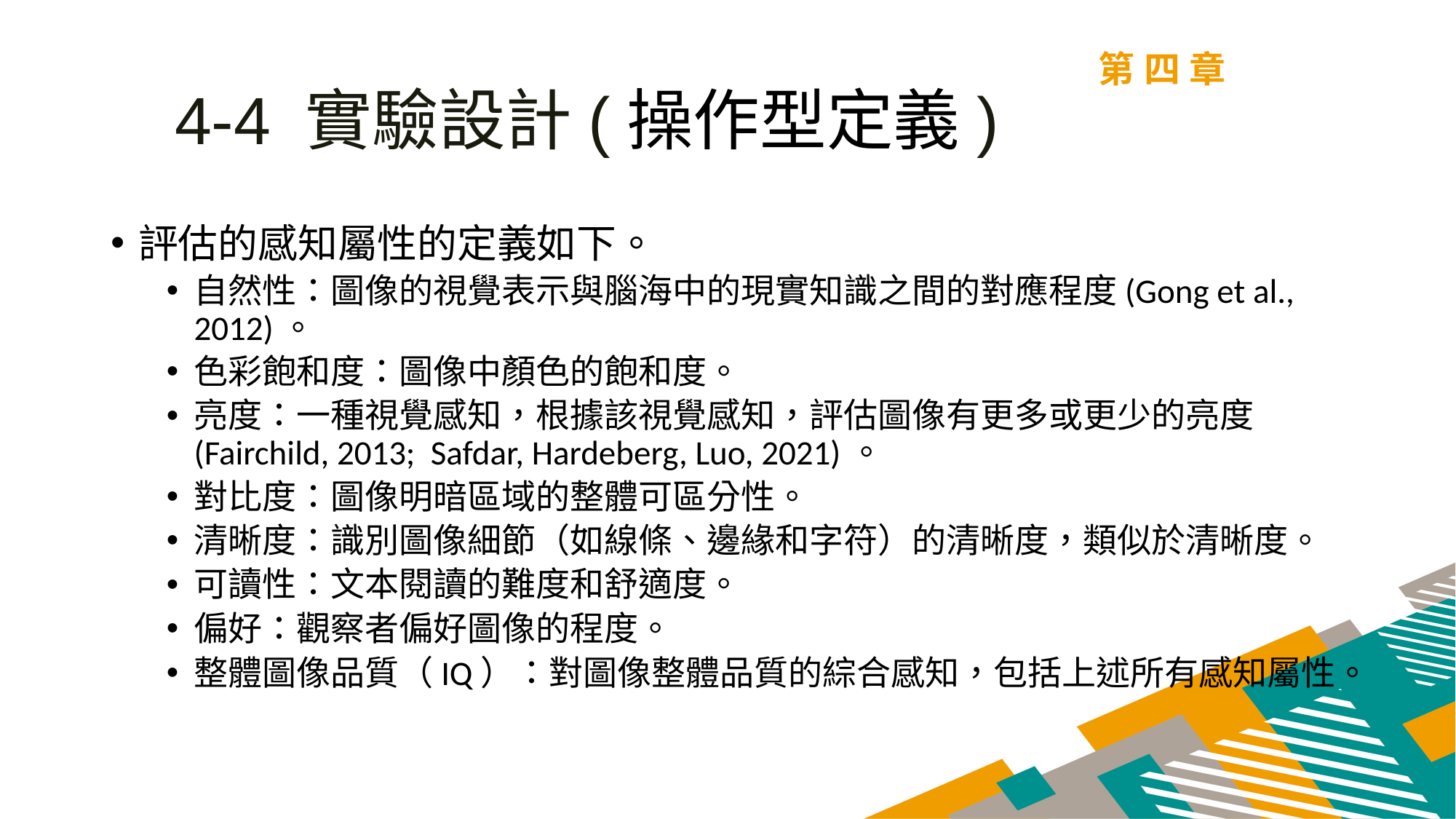

第四章
4-4 實驗設計(操作型定義)
評估的感知屬性的定義如下。
自然性：圖像的視覺表示與腦海中的現實知識之間的對應程度(Gong et al., 2012)。
色彩飽和度：圖像中顏色的飽和度。
亮度：一種視覺感知，根據該視覺感知，評估圖像有更多或更少的亮度(Fairchild, 2013;  Safdar, Hardeberg, Luo, 2021)。
對比度：圖像明暗區域的整體可區分性。
清晰度：識別圖像細節（如線條、邊緣和字符）的清晰度，類似於清晰度。
可讀性：文本閱讀的難度和舒適度。
偏好：觀察者偏好圖像的程度。
整體圖像品質（IQ）：對圖像整體品質的綜合感知，包括上述所有感知屬性。